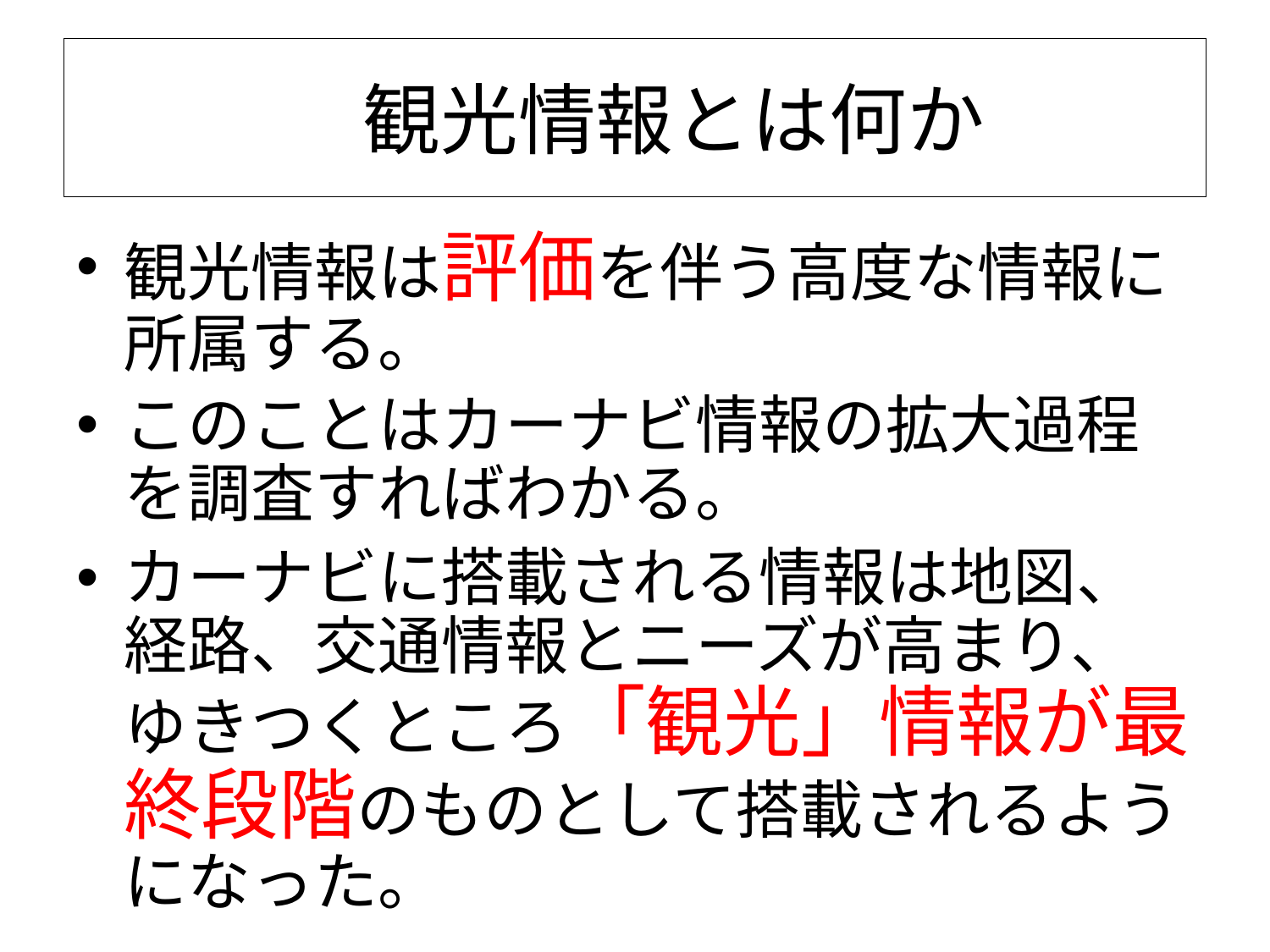

# 観光情報とは何か
観光情報は評価を伴う高度な情報に所属する。
このことはカーナビ情報の拡大過程を調査すればわかる。
カーナビに搭載される情報は地図、経路、交通情報とニーズが高まり、ゆきつくところ「観光」情報が最終段階のものとして搭載されるようになった。